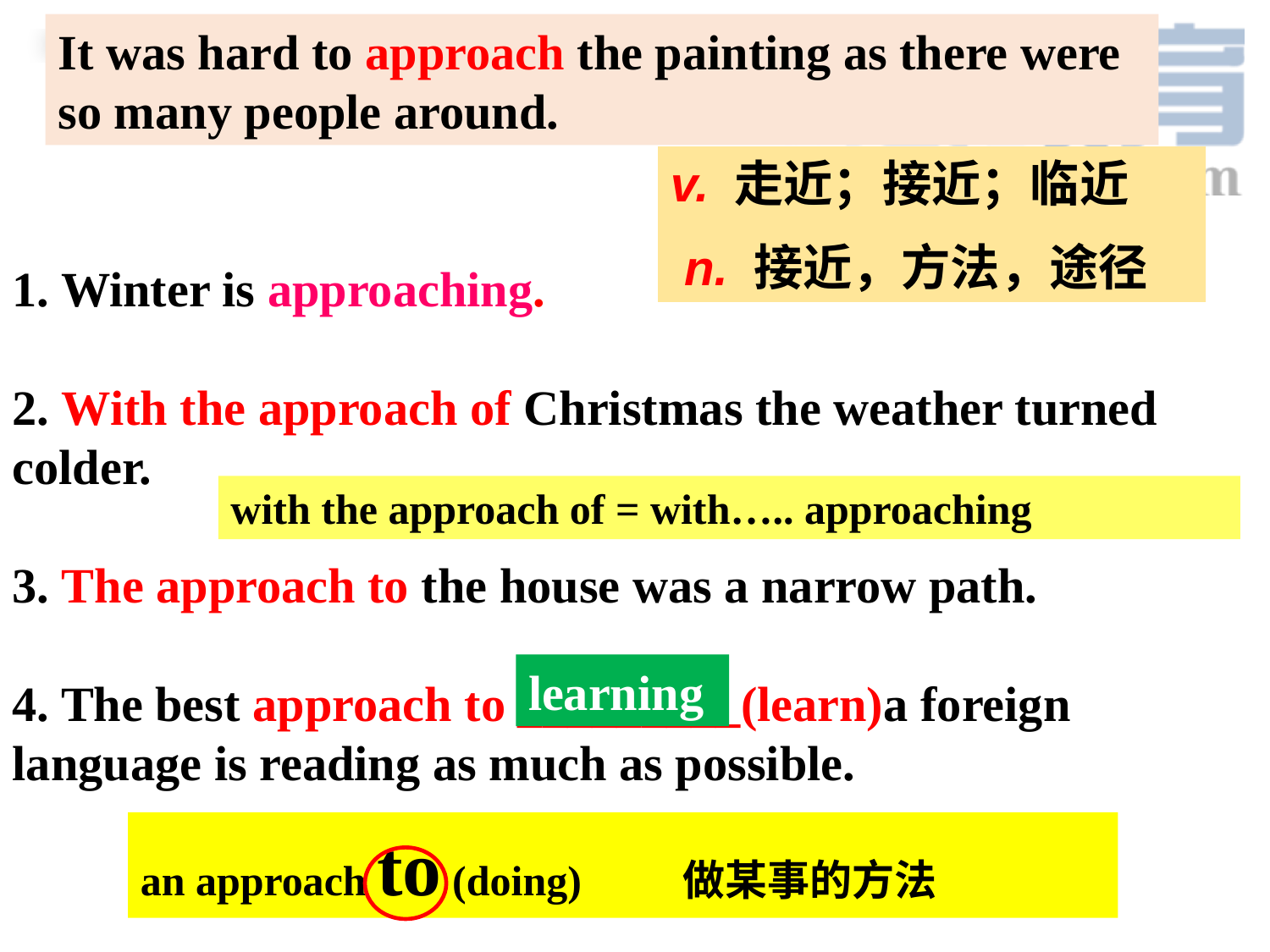

It was hard to approach the painting as there were so many people around.
v. 走近；接近；临近
 n. 接近，方法，途径
1. Winter is approaching.

2. With the approach of Christmas the weather turned colder.

3. The approach to the house was a narrow path.

4. The best approach to _________(learn)a foreign language is reading as much as possible.
with the approach of = with….. approaching
learning
an approach to (doing)        做某事的方法